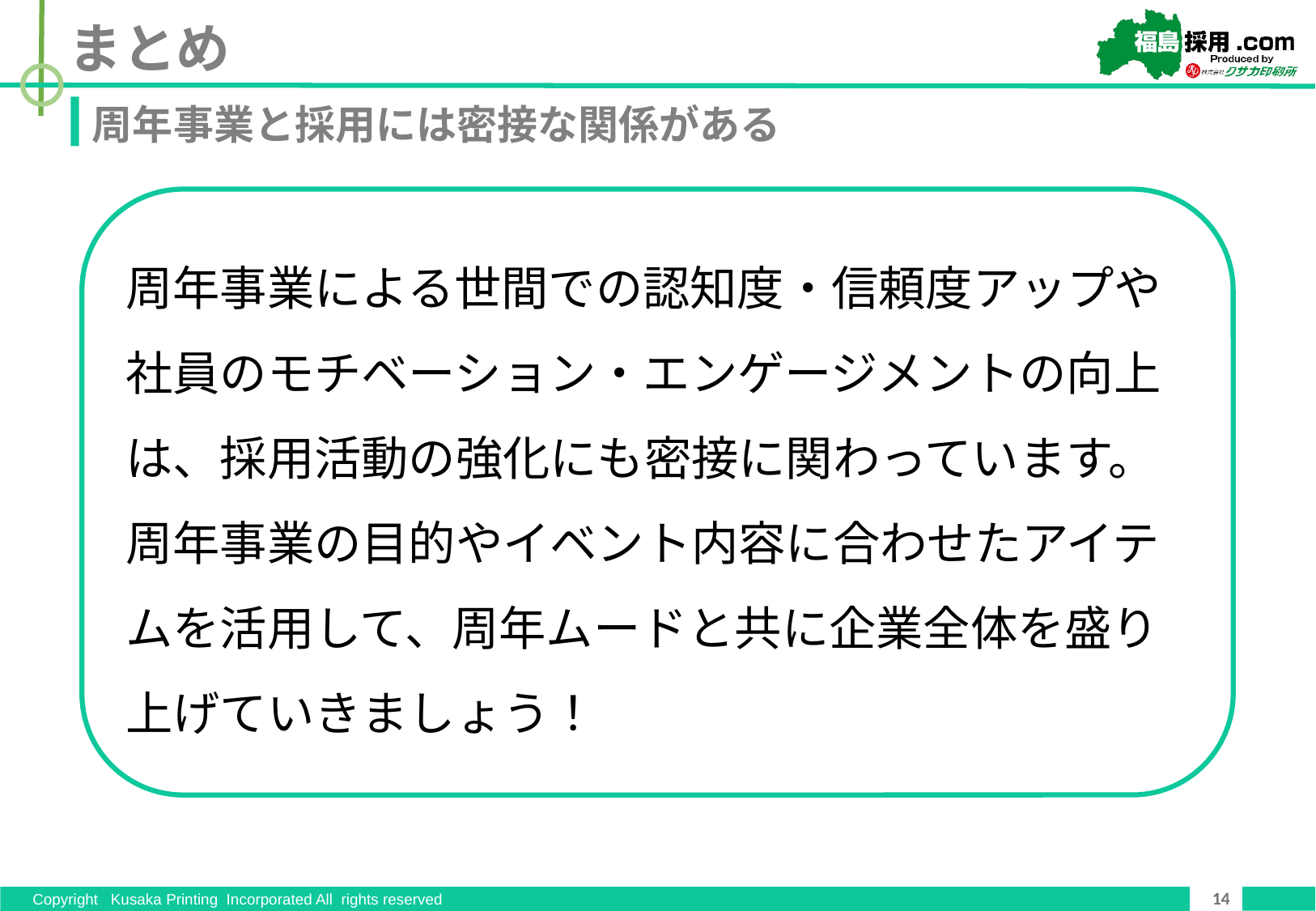

まとめ
周年事業と採用には密接な関係がある

周年事業による世間での認知度・信頼度アップや社員のモチベーション・エンゲージメントの向上は、採用活動の強化にも密接に関わっています。周年事業の目的やイベント内容に合わせたアイテムを活用して、周年ムードと共に企業全体を盛り上げていきましょう！